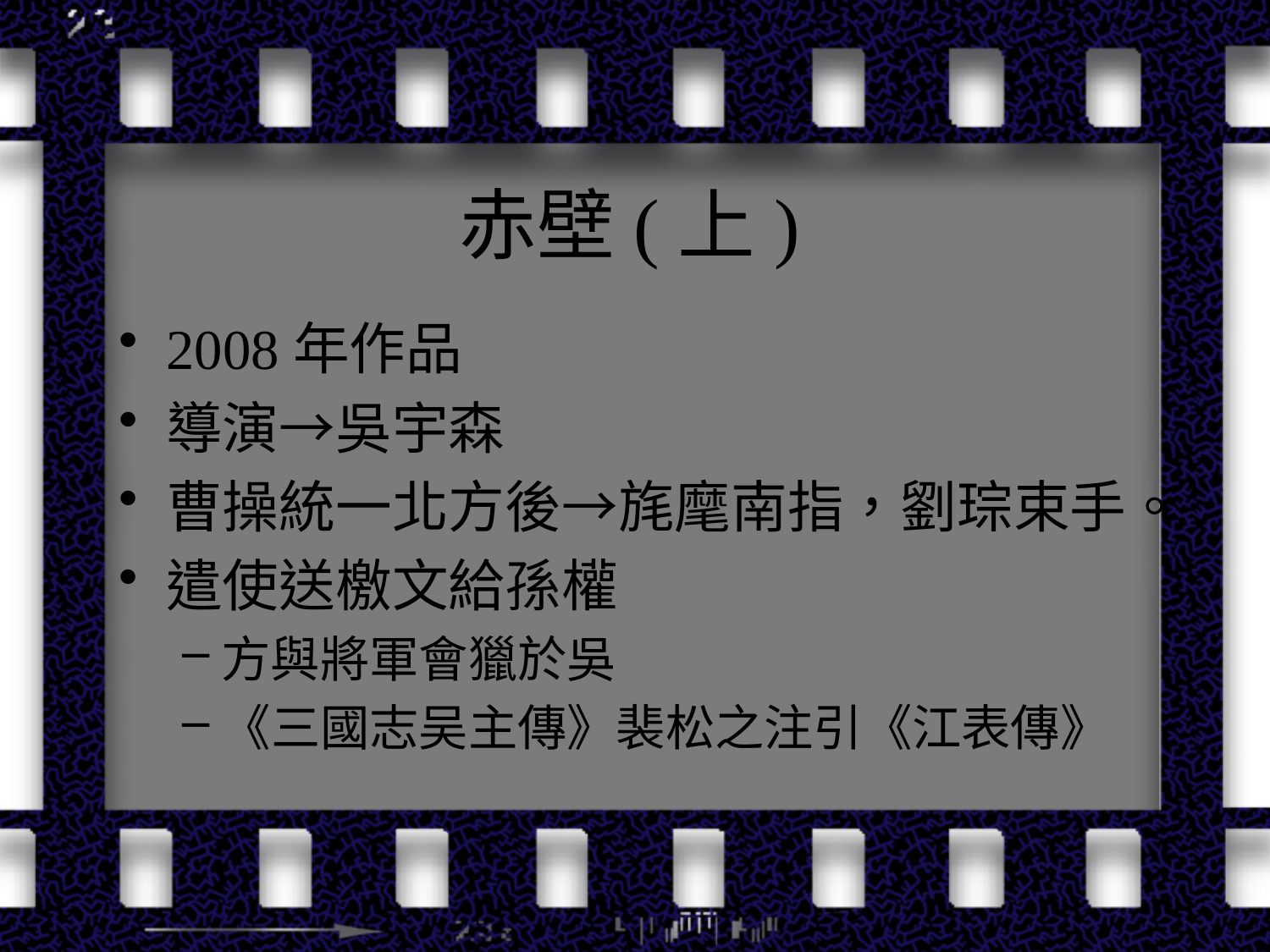

# 赤壁(上)
2008年作品
導演→吳宇森
曹操統一北方後→旄麾南指，劉琮束手。
遣使送檄文給孫權
方與將軍會獵於吳
《三國志吴主傳》裴松之注引《江表傳》